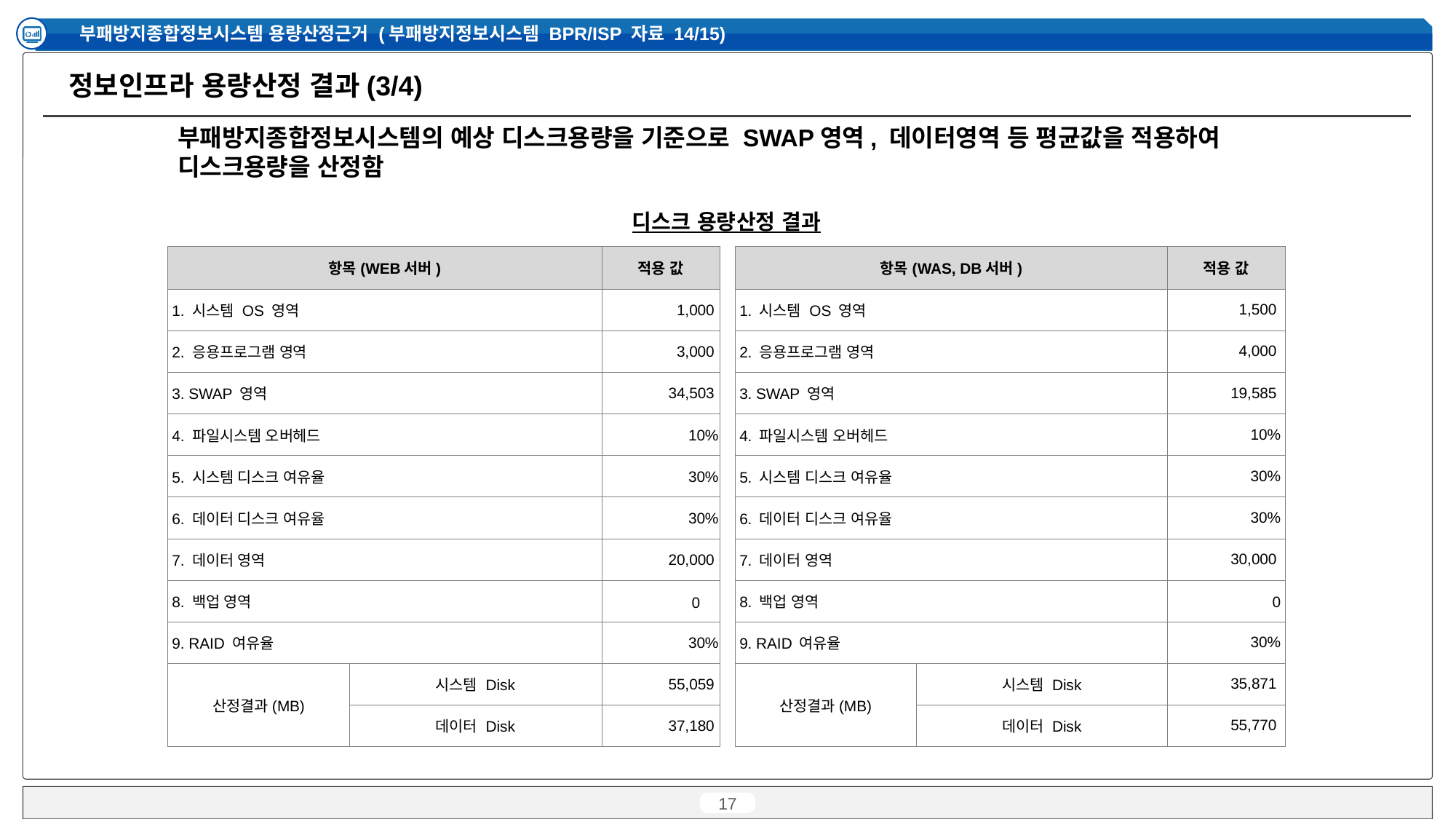

부패방지종합정보시스템 용량산정근거 (부패방지정보시스템 BPR/ISP 자료 14/15)
정보인프라 용량산정 결과(3/4)
부패방지종합정보시스템의 예상 디스크용량을 기준으로 SWAP영역, 데이터영역 등 평균값을 적용하여 디스크용량을 산정함
디스크 용량산정 결과
| 항목(WEB서버) |  | 적용 값 |
| --- | --- | --- |
| 1. 시스템 OS 영역 |  | 1,000 |
| 2. 응용프로그램 영역 |  | 3,000 |
| 3. SWAP 영역 |  | 34,503 |
| 4. 파일시스템 오버헤드 |  | 10% |
| 5. 시스템 디스크 여유율 |  | 30% |
| 6. 데이터 디스크 여유율 |  | 30% |
| 7. 데이터 영역 |  | 20,000 |
| 8. 백업 영역 |  | 0 |
| 9. RAID 여유율 |  | 30% |
| 산정결과(MB) | 시스템 Disk | 55,059 |
|  | 데이터 Disk | 37,180 |
| 항목(WAS, DB서버) |  | 적용 값 |
| --- | --- | --- |
| 1. 시스템 OS 영역 |  | 1,500 |
| 2. 응용프로그램 영역 |  | 4,000 |
| 3. SWAP 영역 |  | 19,585 |
| 4. 파일시스템 오버헤드 |  | 10% |
| 5. 시스템 디스크 여유율 |  | 30% |
| 6. 데이터 디스크 여유율 |  | 30% |
| 7. 데이터 영역 |  | 30,000 |
| 8. 백업 영역 |  | 0 |
| 9. RAID 여유율 |  | 30% |
| 산정결과(MB) | 시스템 Disk | 35,871 |
|  | 데이터 Disk | 55,770 |